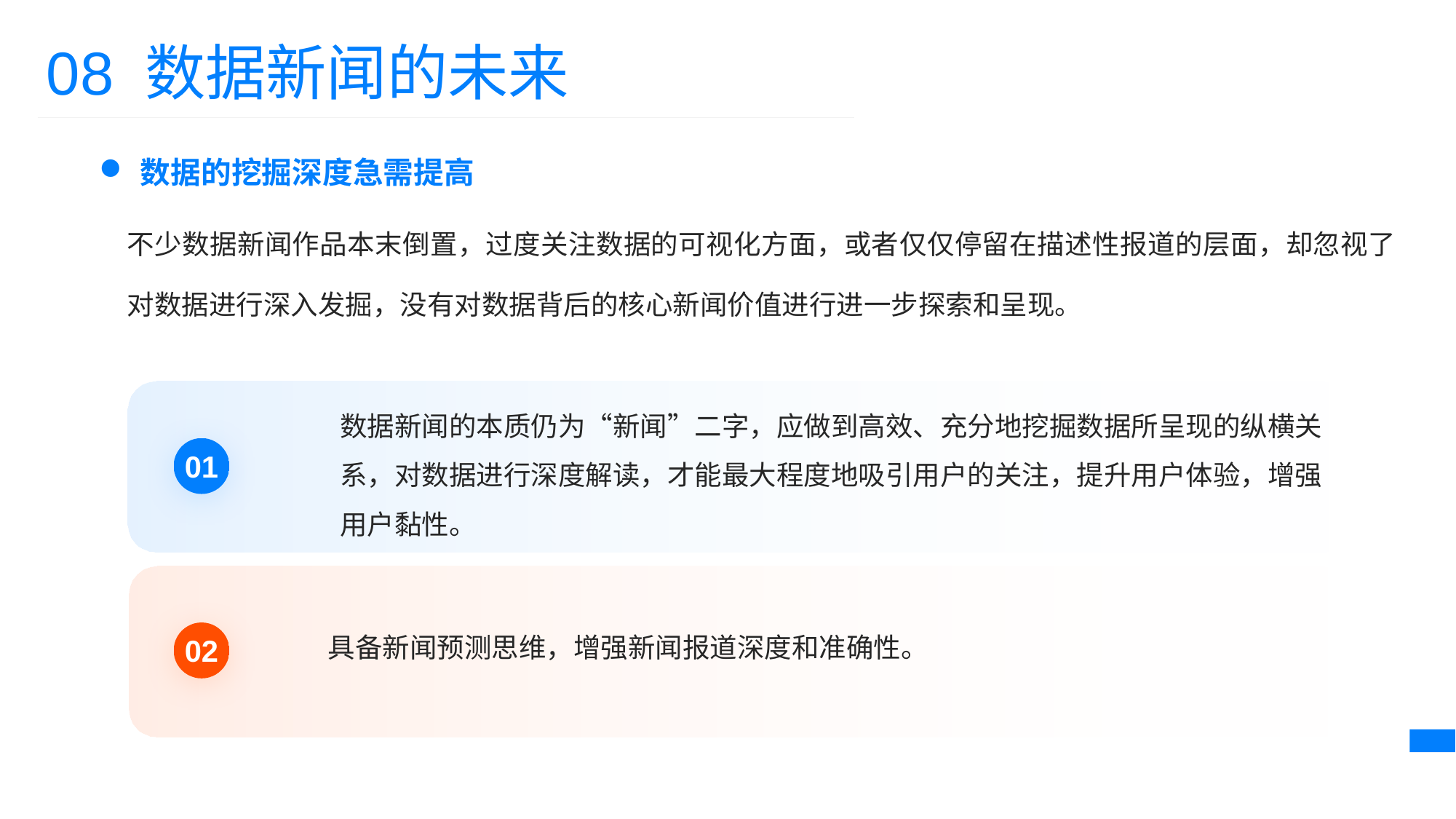

08 数据新闻的未来
数据的挖掘深度急需提高
不少数据新闻作品本末倒置，过度关注数据的可视化方面，或者仅仅停留在描述性报道的层面，却忽视了对数据进行深入发掘，没有对数据背后的核心新闻价值进行进一步探索和呈现。
数据新闻的本质仍为“新闻”二字，应做到高效、充分地挖掘数据所呈现的纵横关系，对数据进行深度解读，才能最大程度地吸引用户的关注，提升用户体验，增强用户黏性。
01

具备新闻预测思维，增强新闻报道深度和准确性。
02